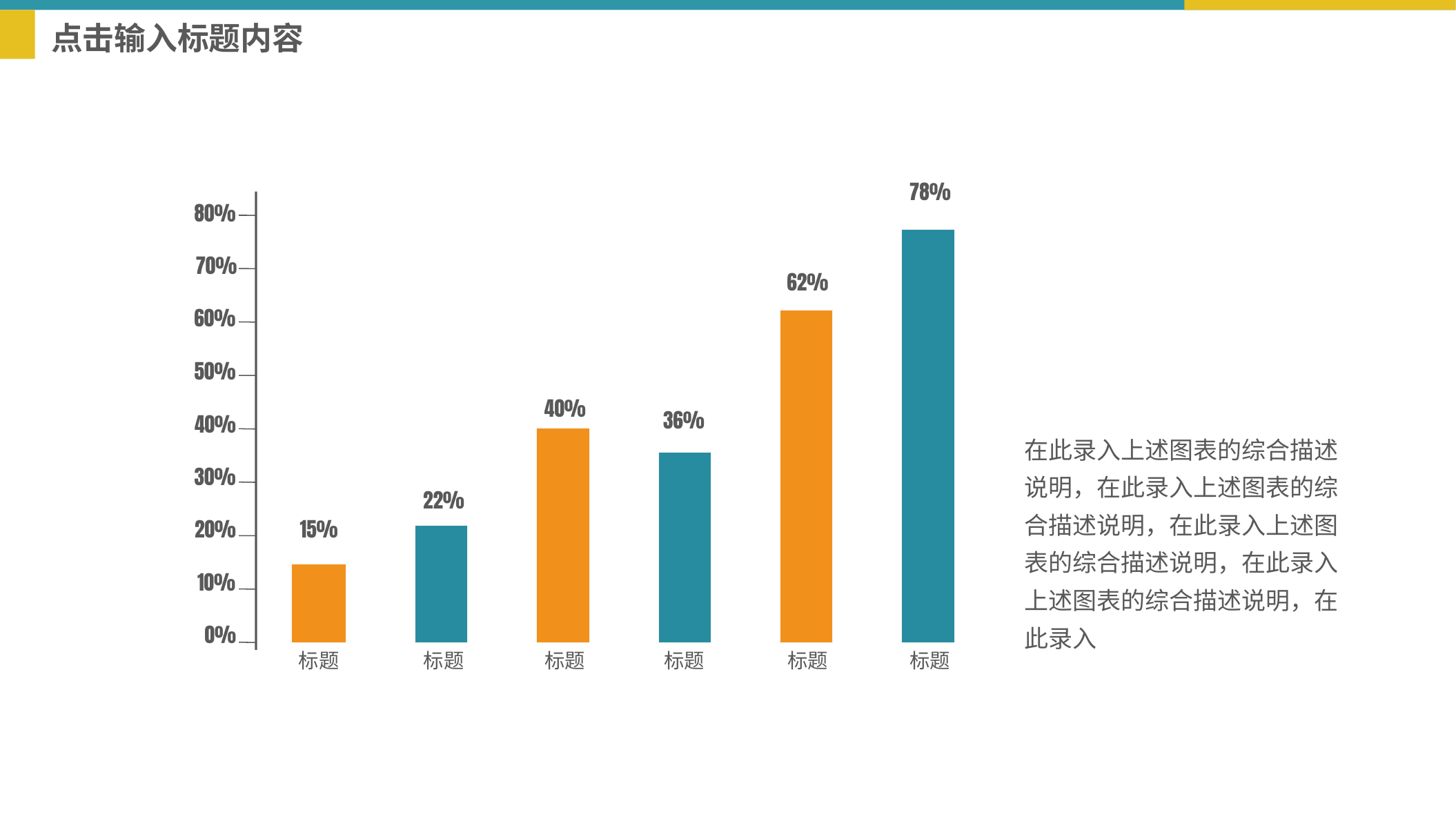

点击输入标题内容
78%

80%

70%
62%

60%

50%

40%
36%
40%
在此录入上述图表的综合描述说明，在此录入上述图表的综合描述说明，在此录入上述图表的综合描述说明，在此录入上述图表的综合描述说明，在此录入

30%

22%
15%
20%

10%

0%

标题
标题
标题
标题
标题
标题